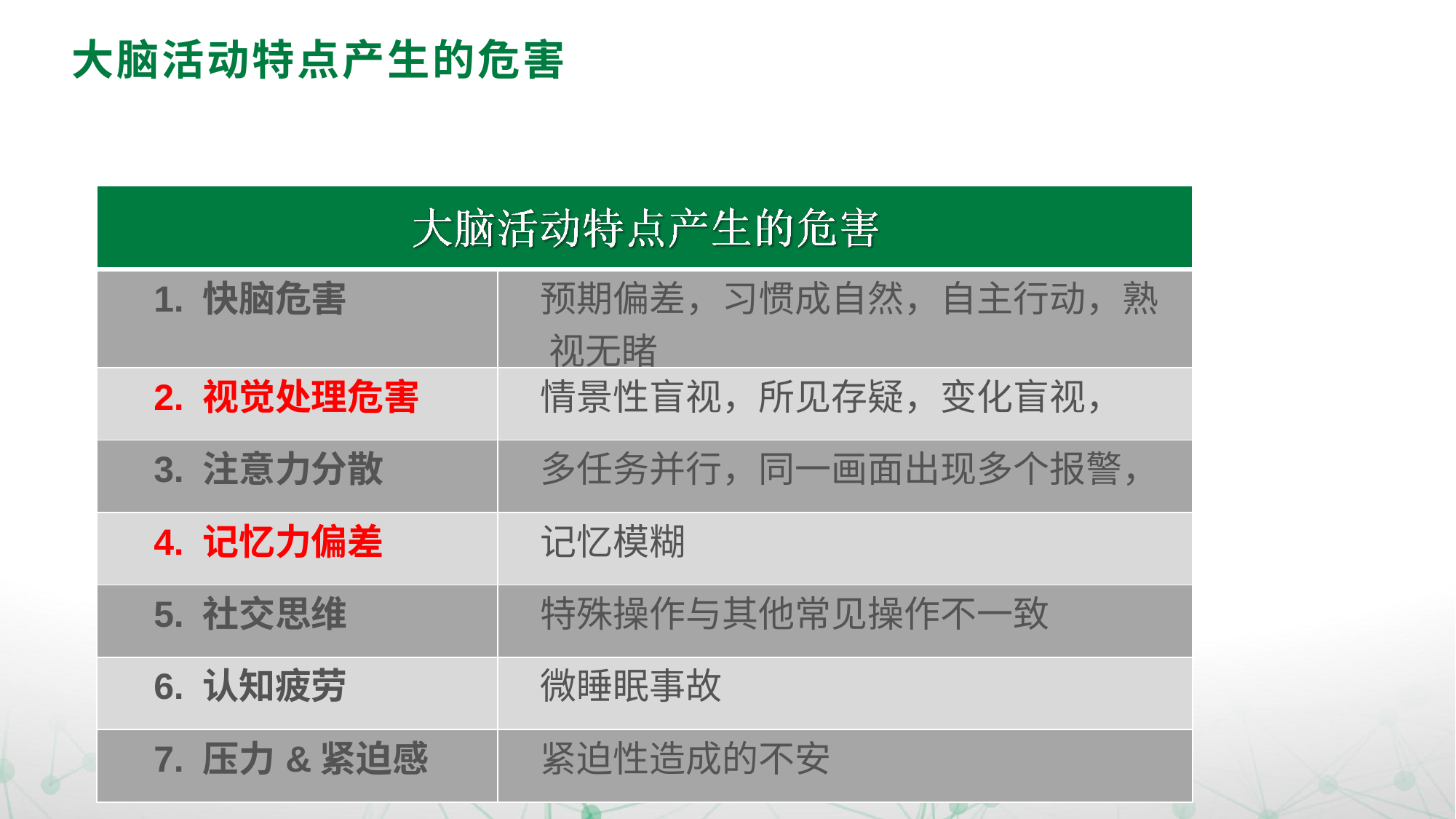

# 大脑活动特点产生的危害
|  |  |
| --- | --- |
| 1. 快脑危害 | 预期偏差，习惯成自然，自主行动，熟 视无睹 |
| 2. 视觉处理危害 | 情景性盲视，所见存疑，变化盲视， |
| 3. 注意力分散 | 多任务并行，同一画面出现多个报警， |
| 4. 记忆力偏差 | 记忆模糊 |
| 5. 社交思维 | 特殊操作与其他常见操作不一致 |
| 6. 认知疲劳 | 微睡眠事故 |
| 7. 压力&紧迫感 | 紧迫性造成的不安 |